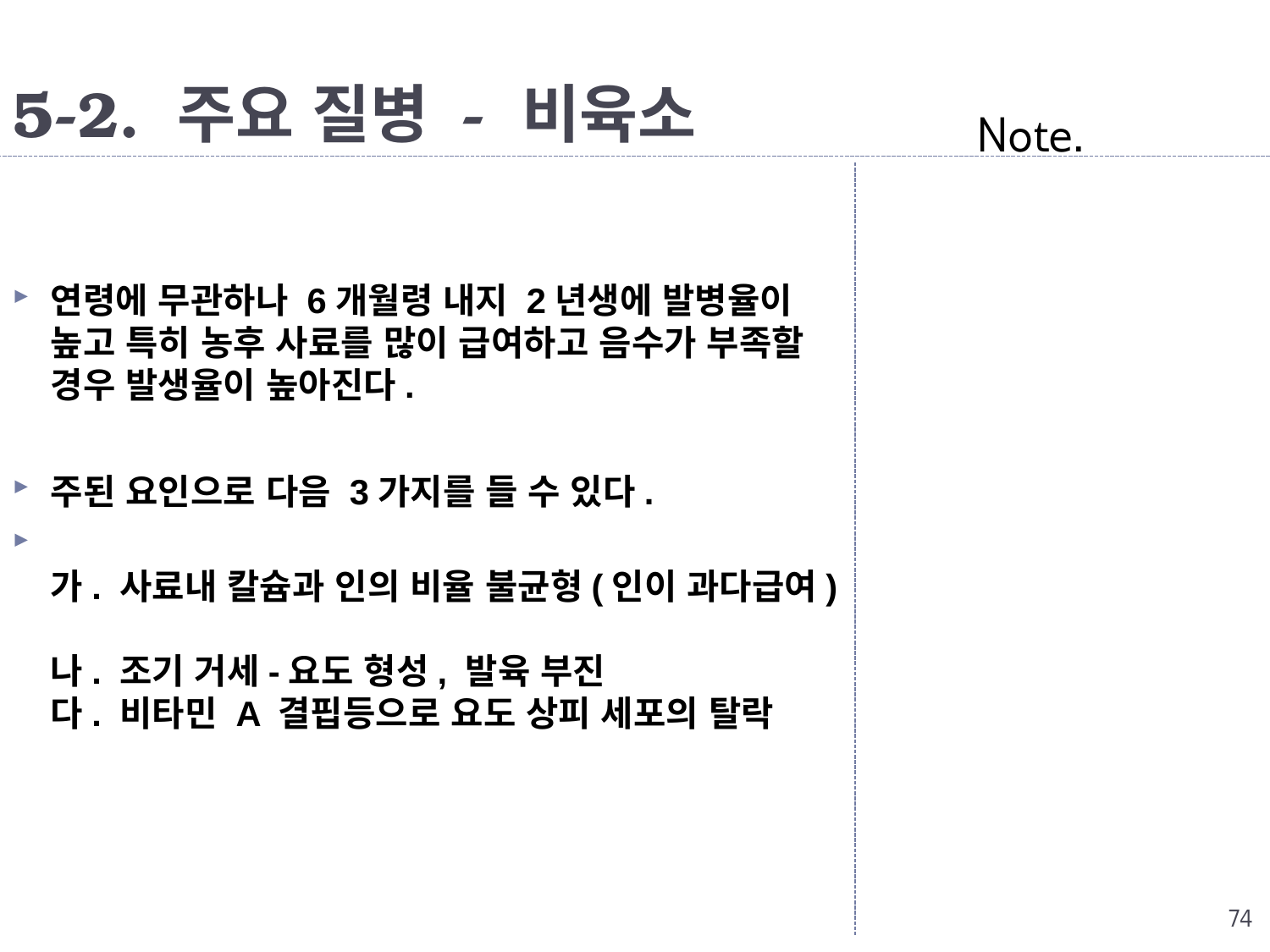

# 5-2. 주요 질병 - 비육소
Note.

연령에 무관하나 6개월령 내지 2년생에 발병율이 높고 특히 농후 사료를 많이 급여하고 음수가 부족할 경우 발생율이 높아진다.

주된 요인으로 다음 3가지를 들 수 있다.
가. 사료내 칼슘과 인의 비율 불균형(인이 과다급여)
나. 조기 거세-요도 형성, 발육 부진
다. 비타민 A 결핍등으로 요도 상피 세포의 탈락
74